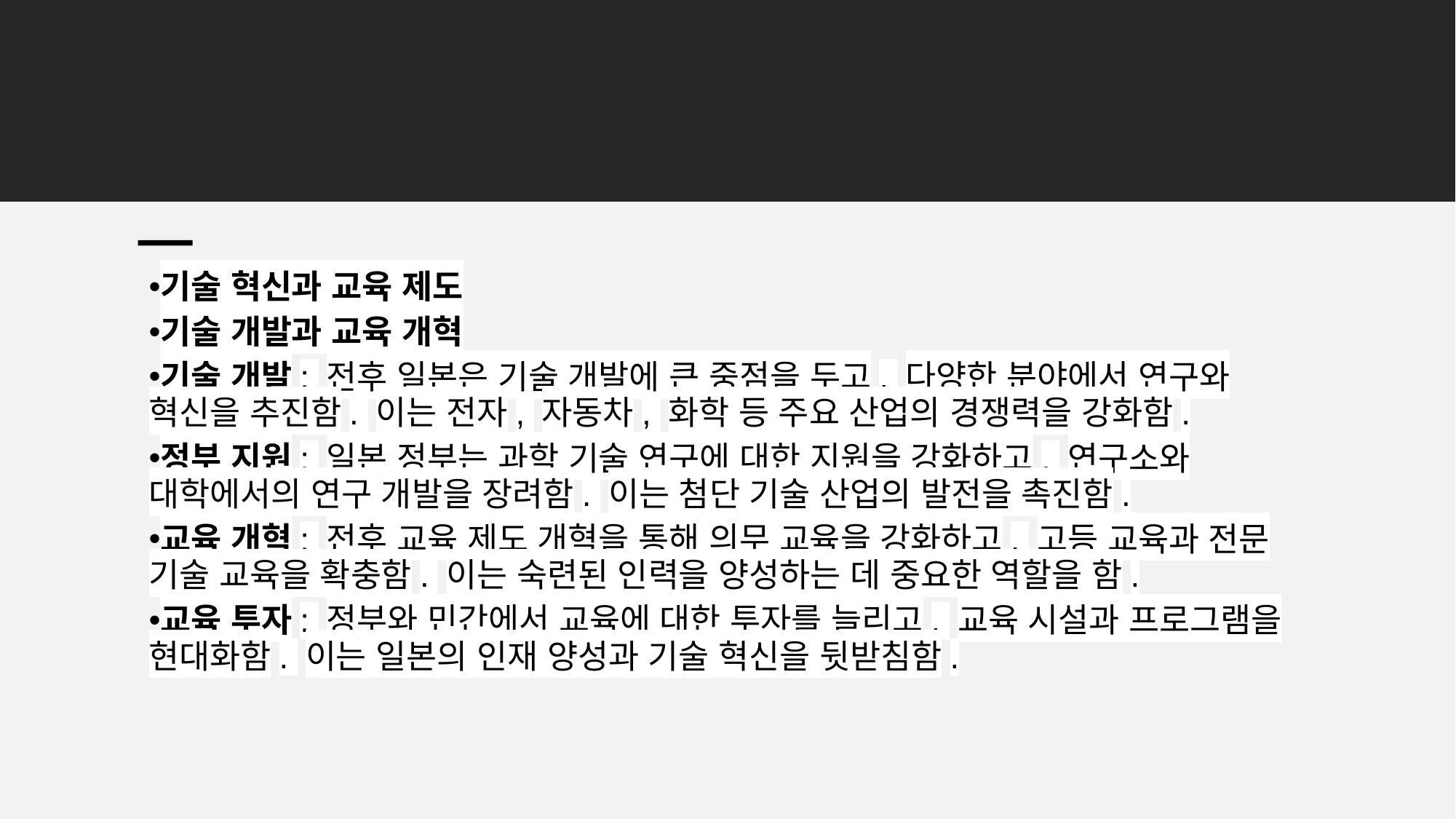

기술 혁신과 교육 제도
기술 개발과 교육 개혁
기술 개발: 전후 일본은 기술 개발에 큰 중점을 두고, 다양한 분야에서 연구와 혁신을 추진함. 이는 전자, 자동차, 화학 등 주요 산업의 경쟁력을 강화함.
정부 지원: 일본 정부는 과학 기술 연구에 대한 지원을 강화하고, 연구소와 대학에서의 연구 개발을 장려함. 이는 첨단 기술 산업의 발전을 촉진함.
교육 개혁: 전후 교육 제도 개혁을 통해 의무 교육을 강화하고, 고등 교육과 전문 기술 교육을 확충함. 이는 숙련된 인력을 양성하는 데 중요한 역할을 함.
교육 투자: 정부와 민간에서 교육에 대한 투자를 늘리고, 교육 시설과 프로그램을 현대화함. 이는 일본의 인재 양성과 기술 혁신을 뒷받침함.